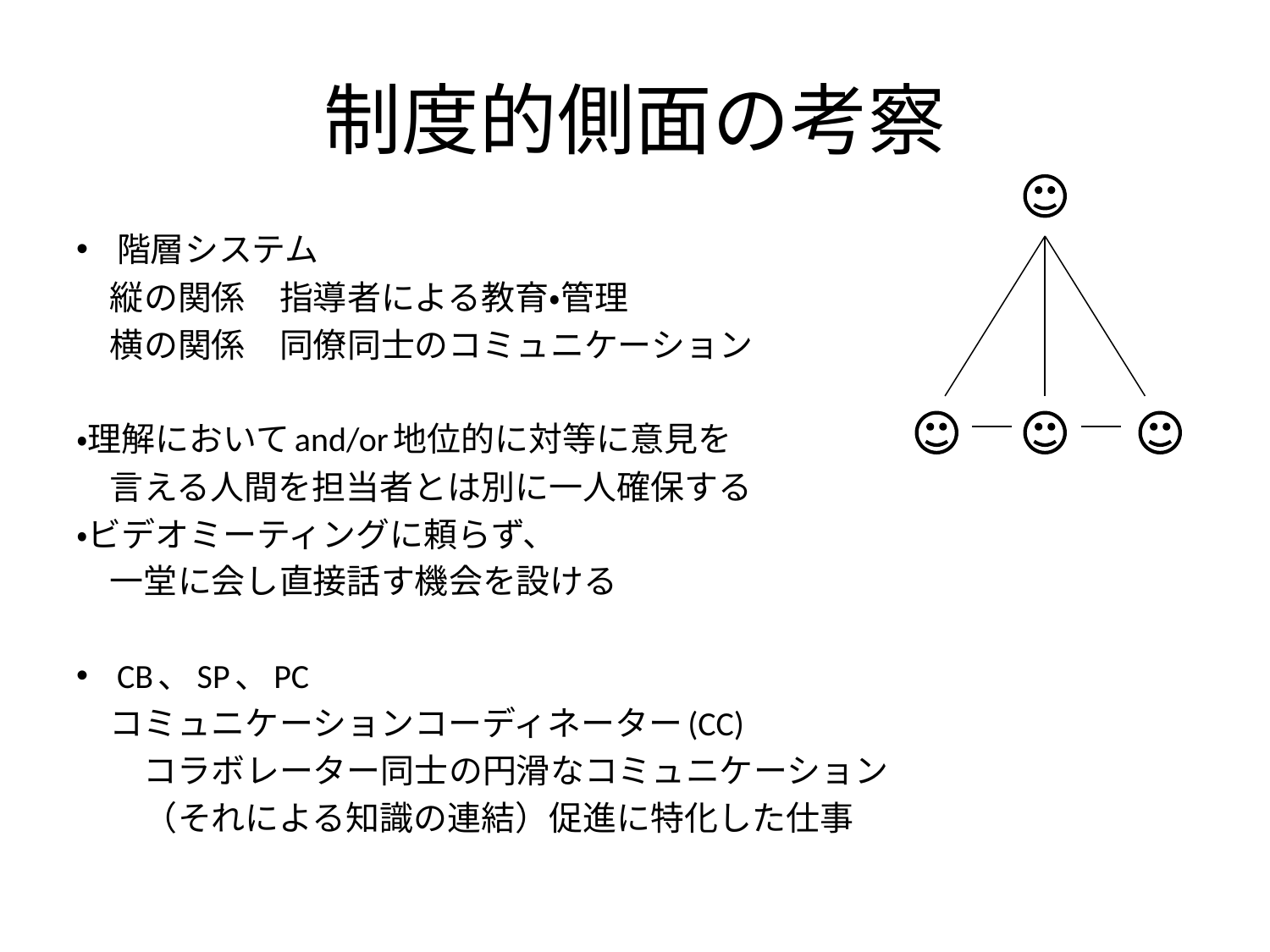

# 制度的側面の考察

階層システム
　縦の関係　指導者による教育・管理
　横の関係　同僚同士のコミュニケーション

・理解においてand/or地位的に対等に意見を
　言える人間を担当者とは別に一人確保する
・ビデオミーティングに頼らず、
　一堂に会し直接話す機会を設ける

CB、SP、PC
　コミュニケーションコーディネーター(CC)
　　コラボレーター同士の円滑なコミュニケーション
　　（それによる知識の連結）促進に特化した仕事